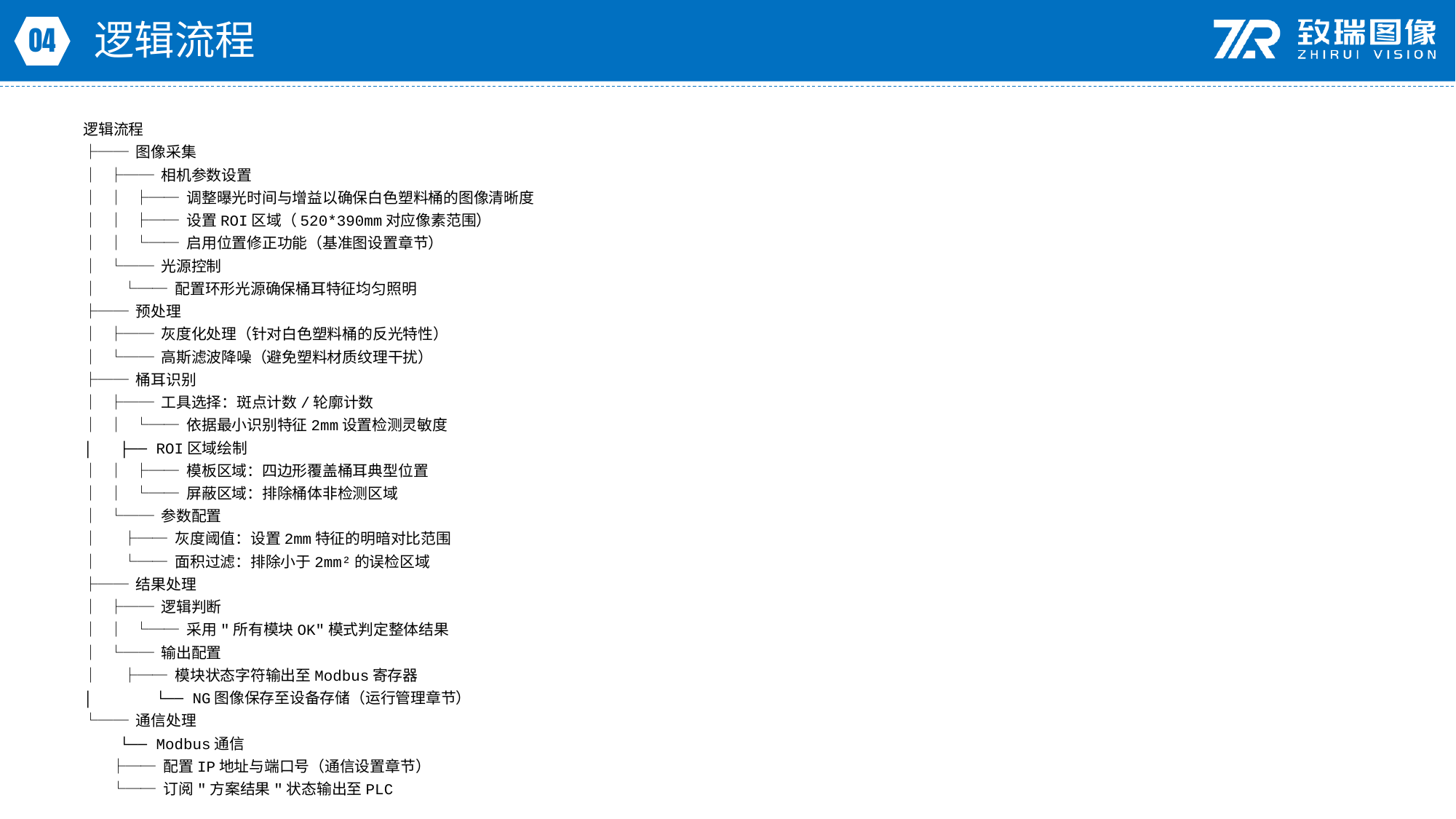

逻辑流程
04

逻辑流程
├── 图像采集
│   ├── 相机参数设置
│   │   ├── 调整曝光时间与增益以确保白色塑料桶的图像清晰度
│   │   ├── 设置ROI区域（520*390mm对应像素范围）
│   │   └── 启用位置修正功能（基准图设置章节）
│   └── 光源控制
│       └── 配置环形光源确保桶耳特征均匀照明
├── 预处理
│   ├── 灰度化处理（针对白色塑料桶的反光特性）
│   └── 高斯滤波降噪（避免塑料材质纹理干扰）
├── 桶耳识别
│   ├── 工具选择：斑点计数/轮廓计数
│   │   └── 依据最小识别特征2mm设置检测灵敏度
│   ├── ROI区域绘制
│   │   ├── 模板区域：四边形覆盖桶耳典型位置
│   │   └── 屏蔽区域：排除桶体非检测区域
│   └── 参数配置
│       ├── 灰度阈值：设置2mm特征的明暗对比范围
│       └── 面积过滤：排除小于2mm²的误检区域
├── 结果处理
│   ├── 逻辑判断
│   │   └── 采用"所有模块OK"模式判定整体结果
│   └── 输出配置
│       ├── 模块状态字符输出至Modbus寄存器
│       └── NG图像保存至设备存储（运行管理章节）
└── 通信处理
    └── Modbus通信
        ├── 配置IP地址与端口号（通信设置章节）
        └── 订阅"方案结果"状态输出至PLC